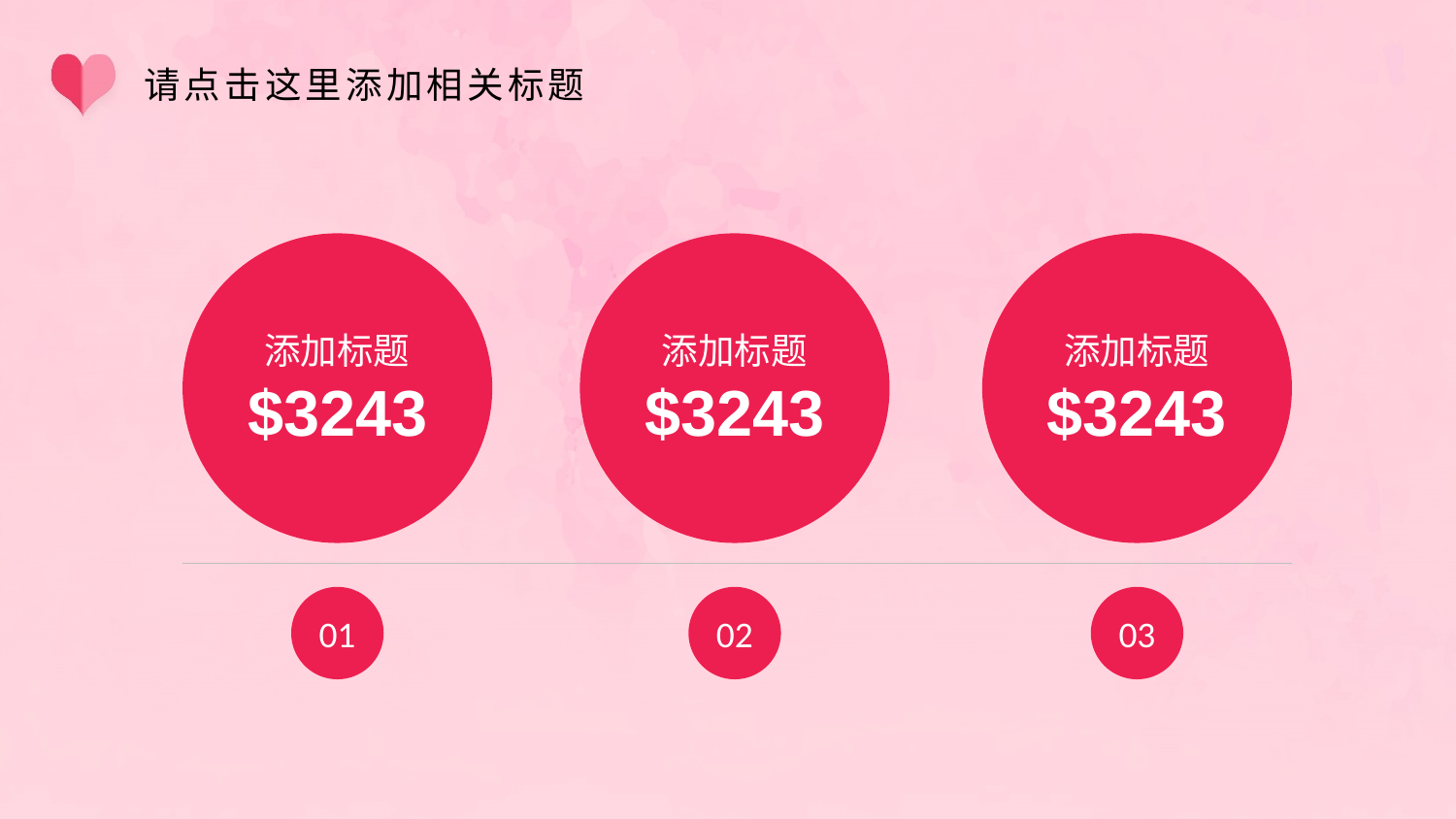

# 请点击这里添加相关标题
添加标题
$3243
添加标题
$3243
添加标题
$3243
01
02
03